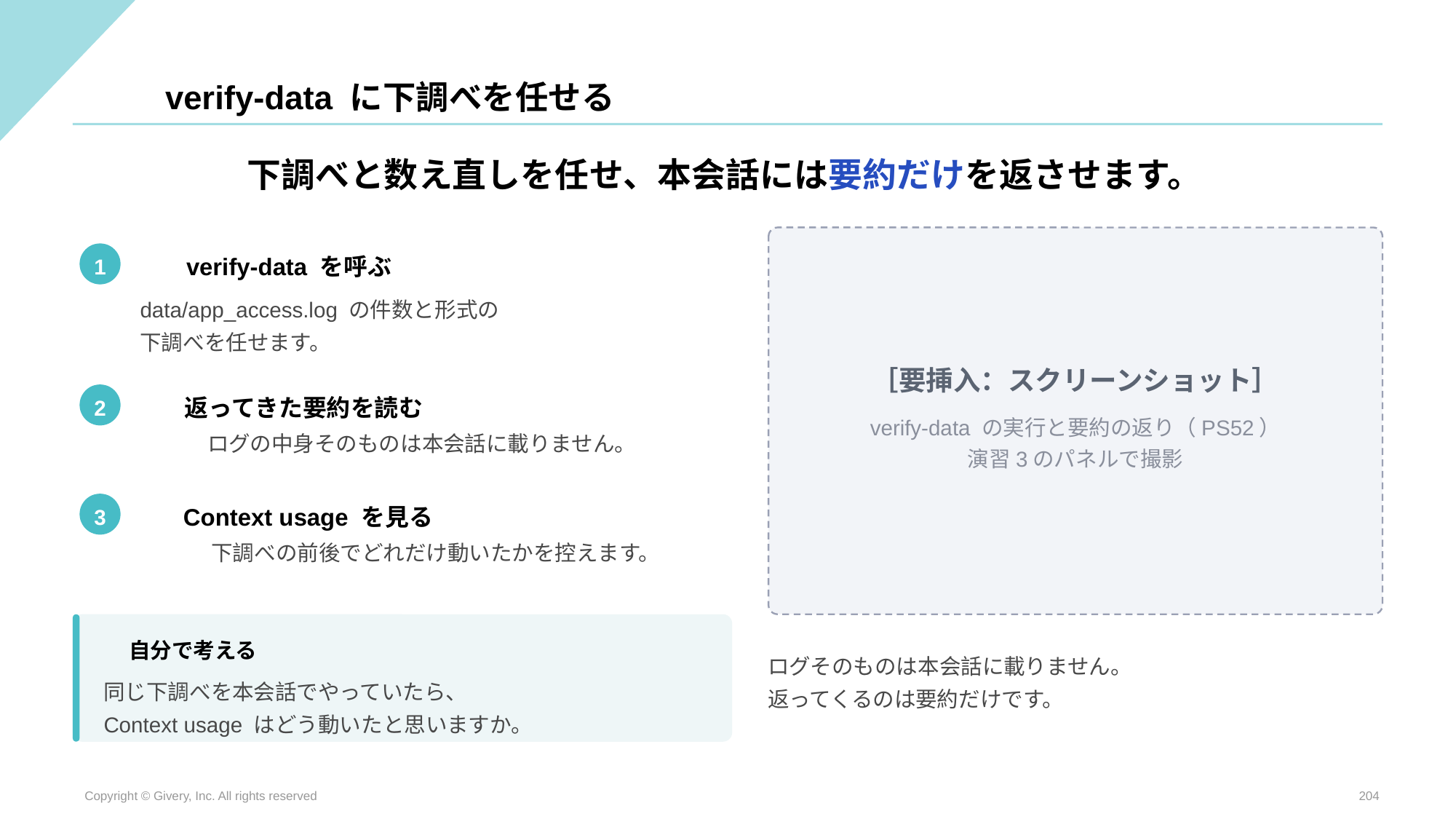

verify-data に下調べを任せる

下調べと数え直しを任せ、本会話には要約だけを返させます。

verify-data を呼ぶ
1
data/app_access.log の件数と形式の
下調べを任せます。
［要挿入：スクリーンショット］

返ってきた要約を読む
2
verify-data の実行と要約の返り（PS52）
ログの中身そのものは本会話に載りません。
演習3のパネルで撮影

Context usage を見る
3
下調べの前後でどれだけ動いたかを控えます。

自分で考える
ログそのものは本会話に載りません。
返ってくるのは要約だけです。
同じ下調べを本会話でやっていたら、
Context usage はどう動いたと思いますか。
Copyright © Givery, Inc. All rights reserved
204